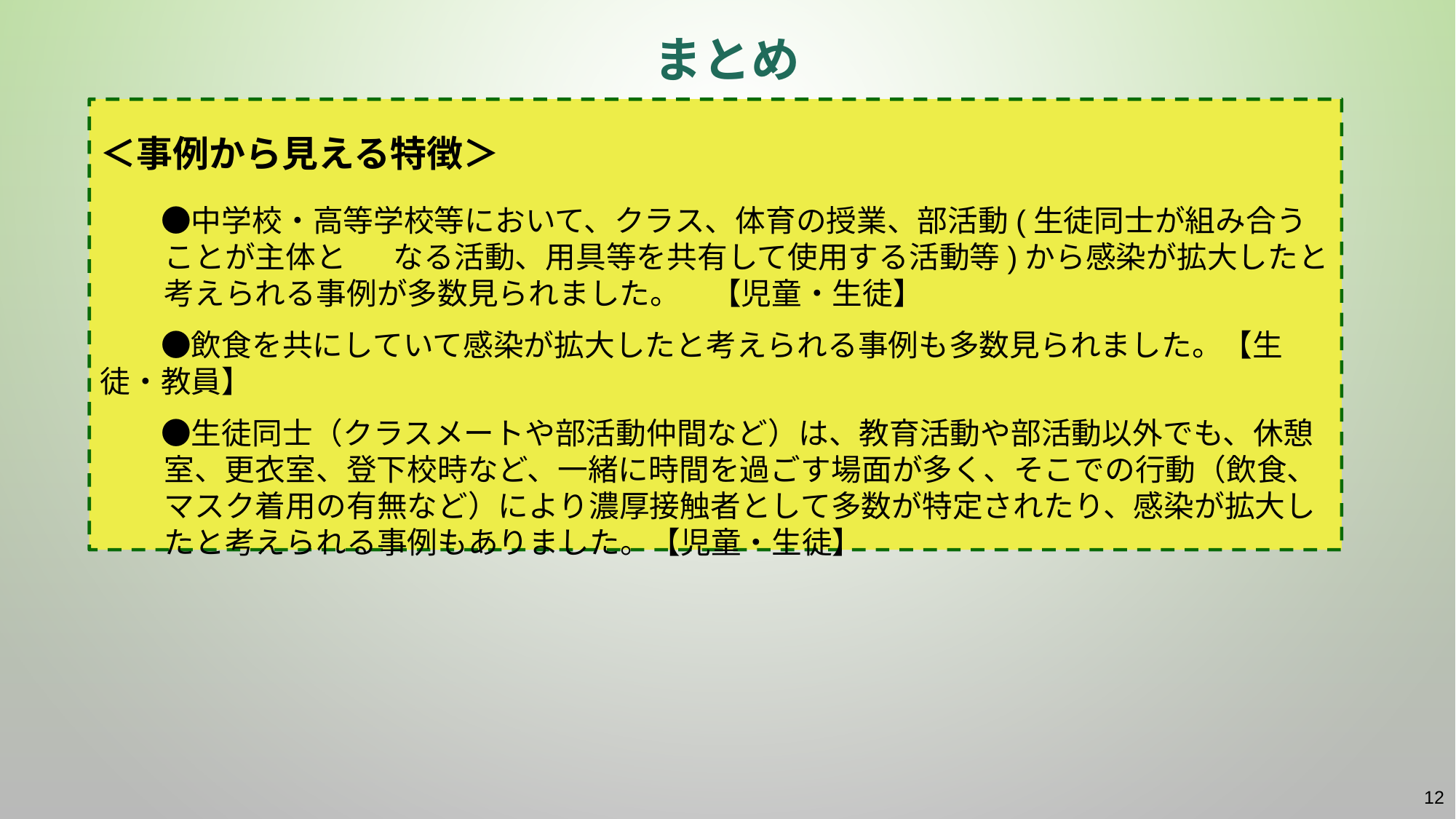

# まとめ

＜事例から見える特徴＞
　　●中学校・高等学校等において、クラス、体育の授業、部活動(生徒同士が組み合うことが主体と       なる活動、用具等を共有して使用する活動等)から感染が拡大したと考えられる事例が多数見られました。　【児童・生徒】
　　●飲食を共にしていて感染が拡大したと考えられる事例も多数見られました。【生徒・教員】
　　●生徒同士（クラスメートや部活動仲間など）は、教育活動や部活動以外でも、休憩室、更衣室、登下校時など、一緒に時間を過ごす場面が多く、そこでの行動（飲食、マスク着用の有無など）により濃厚接触者として多数が特定されたり、感染が拡大したと考えられる事例もありました。【児童・生徒】
12